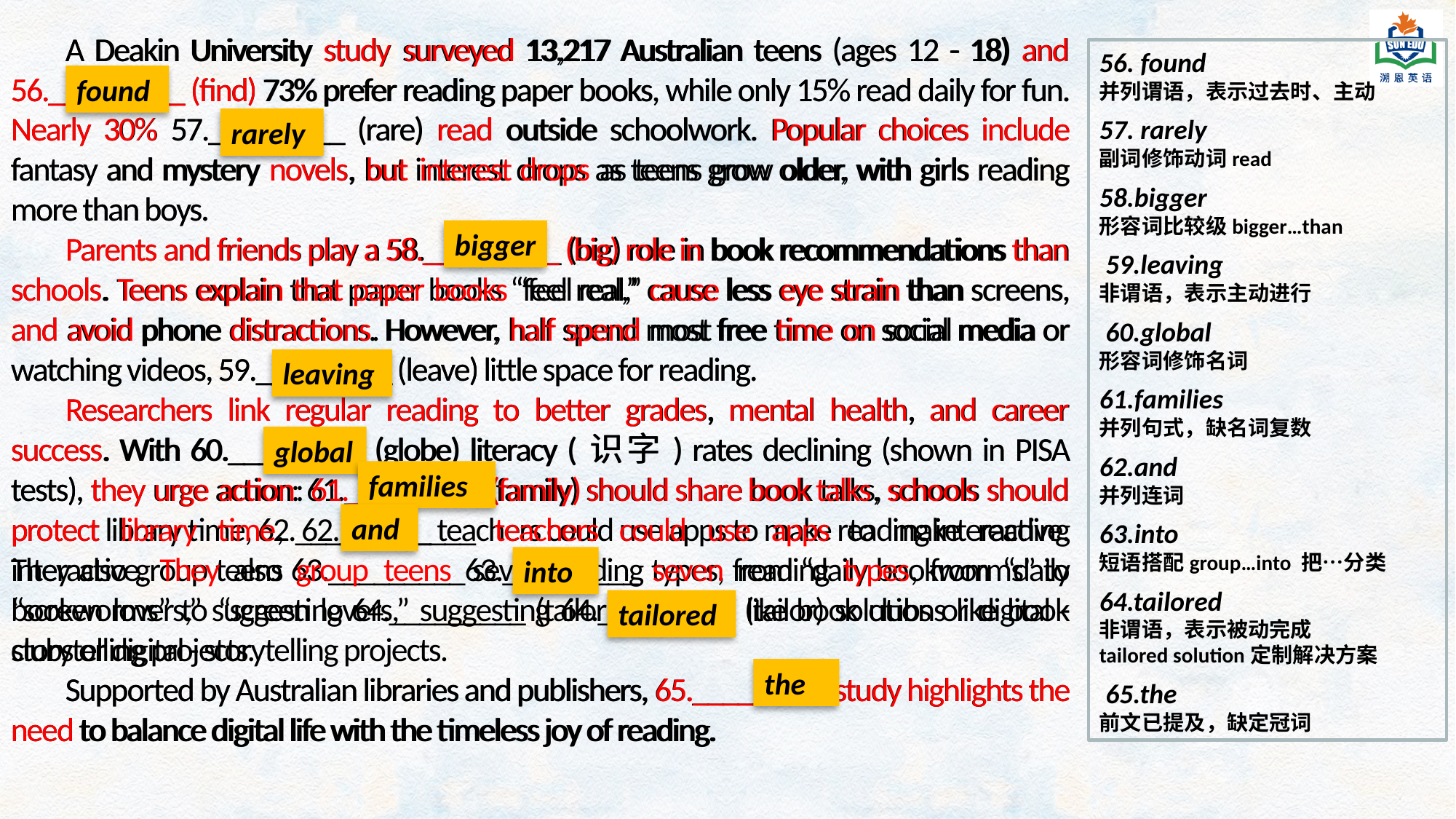

A Deakin University study surveyed 13,217 Australian teens (ages 12 - 18) and 56._________ (find) 73% prefer reading paper books, while only 15% read daily for fun. Nearly 30% 57._________ (rare) read outside schoolwork. Popular choices include fantasy and mystery novels, but interest drops as teens grow older, with girls reading more than boys.
Parents and friends play a 58._________ (big) role in book recommendations than schools. Teens explain that paper books “feel real,” cause less eye strain than screens, and avoid phone distractions. However, half spend most free time on social media or watching videos, 59._________ (leave) little space for reading.
Researchers link regular reading to better grades, mental health, and career success. With 60._________ (globe) literacy (识字) rates declining (shown in PISA tests), they urge action: 61._________ (family) should share book talks, schools should protect library time, 62._________ teachers could use apps to make reading interactive. They also group teens 63._________ seven reading types, from “daily bookworms” to “screen lovers,” suggesting 64._________ (tailor) solutions like book clubs or digital - storytelling projects.
Supported by Australian libraries and publishers, 65._________ study highlights the need to balance digital life with the timeless joy of reading.
A Deakin University study surveyed 13,217 Australian teens (ages 12 - 18) and 56._________ (find) 73% prefer reading paper books, while only 15% read daily for fun. Nearly 30% 57._________ (rare) read outside schoolwork. Popular choices include fantasy and mystery novels, but interest drops as teens grow older, with girls reading more than boys.
Parents and friends play a 58._________ (big) role in book recommendations than schools. Teens explain that paper books “feel real,” cause less eye strain than screens, and avoid phone distractions. However, half spend most free time on social media or watching videos, 59._________ (leave) little space for reading.
Researchers link regular reading to better grades, mental health, and career success. With 60._________ (globe) literacy (识字) rates declining (shown in PISA tests), they urge action: 61._________ (family) should share book talks, schools should protect library time, 62._________ teachers could use apps to make reading interactive. They also group teens 63._________ seven reading types, from “daily bookworms” to “screen lovers,” suggesting 64._________ (tailor) solutions like book clubs or digital - storytelling projects.
Supported by Australian libraries and publishers, 65._________ study highlights the need to balance digital life with the timeless joy of reading.
56. found
并列谓语，表示过去时、主动
57. rarely
副词修饰动词read
58.bigger
形容词比较级bigger…than
 59.leaving
非谓语，表示主动进行
 60.global
形容词修饰名词
61.families
并列句式，缺名词复数
62.and
并列连词
63.into
短语搭配group…into 把…分类
64.tailored
非谓语，表示被动完成
tailored solution定制解决方案
 65.the
前文已提及，缺定冠词
found
rarely
bigger
leaving
global
families
and
into
tailored
the